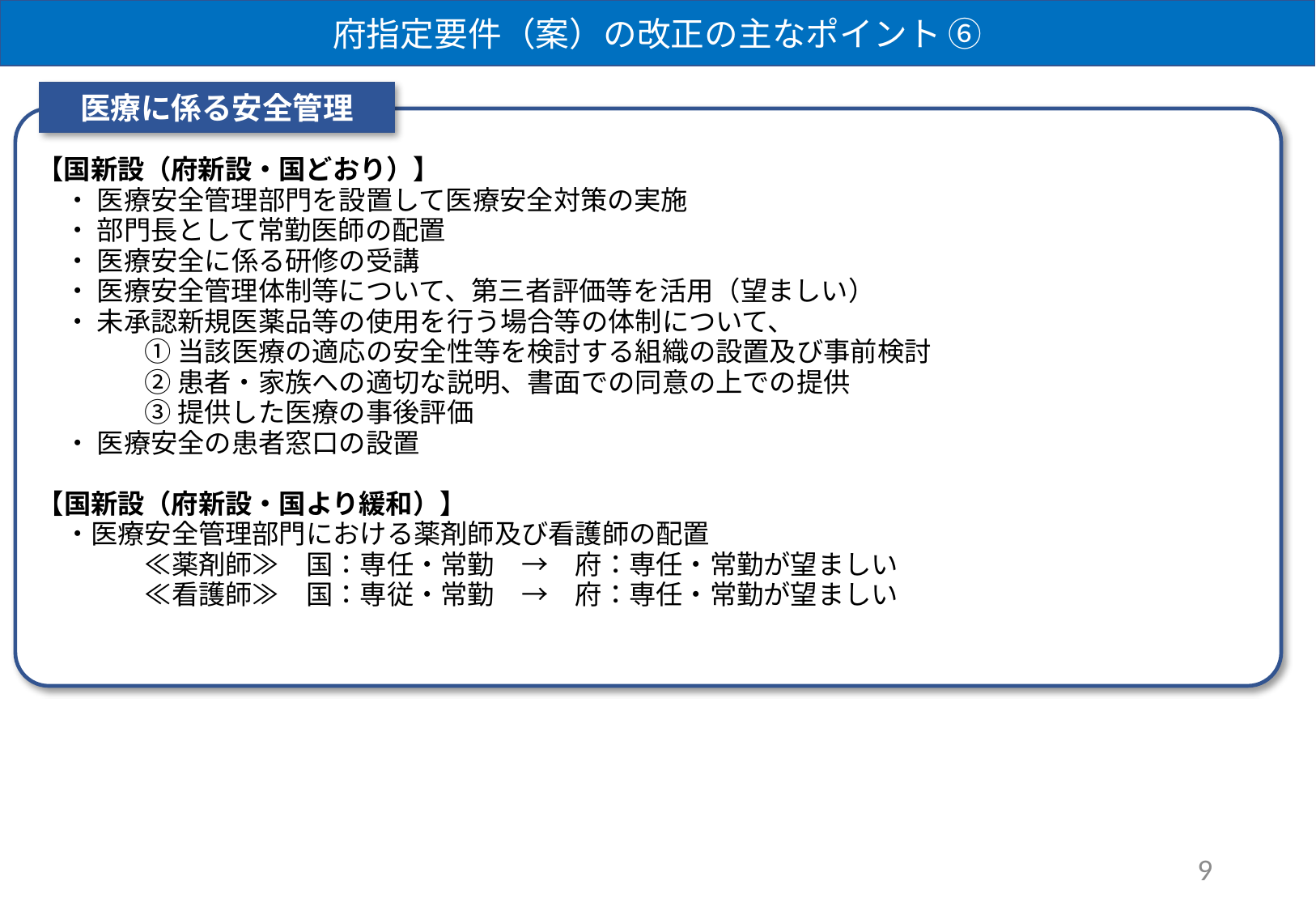

府指定要件（案）の改正の主なポイント ⑥
医療に係る安全管理

【国新設（府新設・国どおり）】
　・ 医療安全管理部門を設置して医療安全対策の実施
　・ 部門長として常勤医師の配置
　・ 医療安全に係る研修の受講
　・ 医療安全管理体制等について、第三者評価等を活用（望ましい）
　・ 未承認新規医薬品等の使用を行う場合等の体制について、
　　　　① 当該医療の適応の安全性等を検討する組織の設置及び事前検討
　　　　② 患者・家族への適切な説明、書面での同意の上での提供
　　　　③ 提供した医療の事後評価
　・ 医療安全の患者窓口の設置

【国新設（府新設・国より緩和）】
　・医療安全管理部門における薬剤師及び看護師の配置
　　　　≪薬剤師≫　国：専任・常勤　→　府：専任・常勤が望ましい
　　　　≪看護師≫　国：専従・常勤　→　府：専任・常勤が望ましい

9